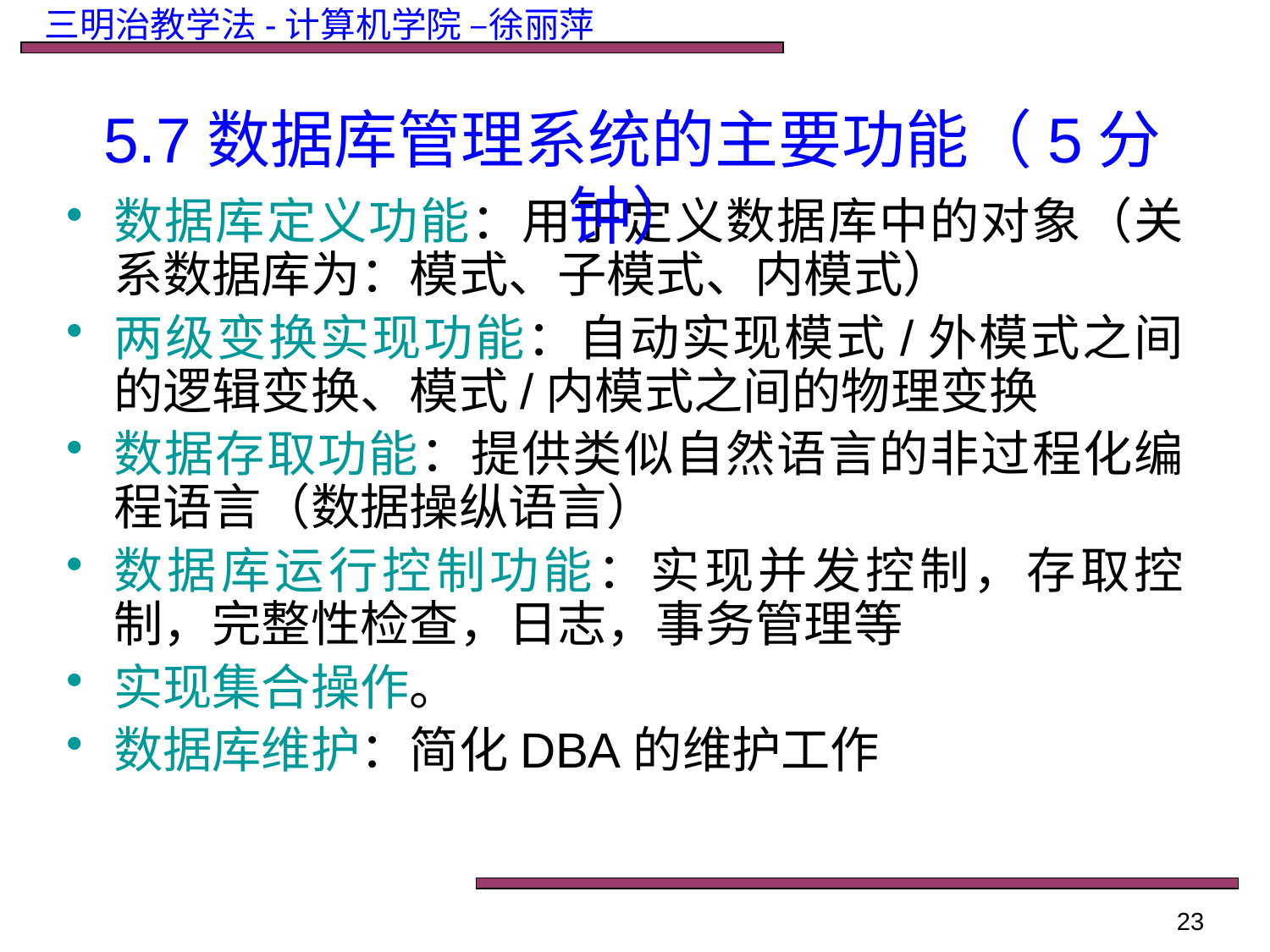

5.7数据库管理系统的主要功能（5分钟）
数据库定义功能：用于定义数据库中的对象（关系数据库为：模式、子模式、内模式）
两级变换实现功能：自动实现模式/外模式之间的逻辑变换、模式/内模式之间的物理变换
数据存取功能：提供类似自然语言的非过程化编程语言（数据操纵语言）
数据库运行控制功能：实现并发控制，存取控制，完整性检查，日志，事务管理等
实现集合操作。
数据库维护：简化DBA的维护工作

23